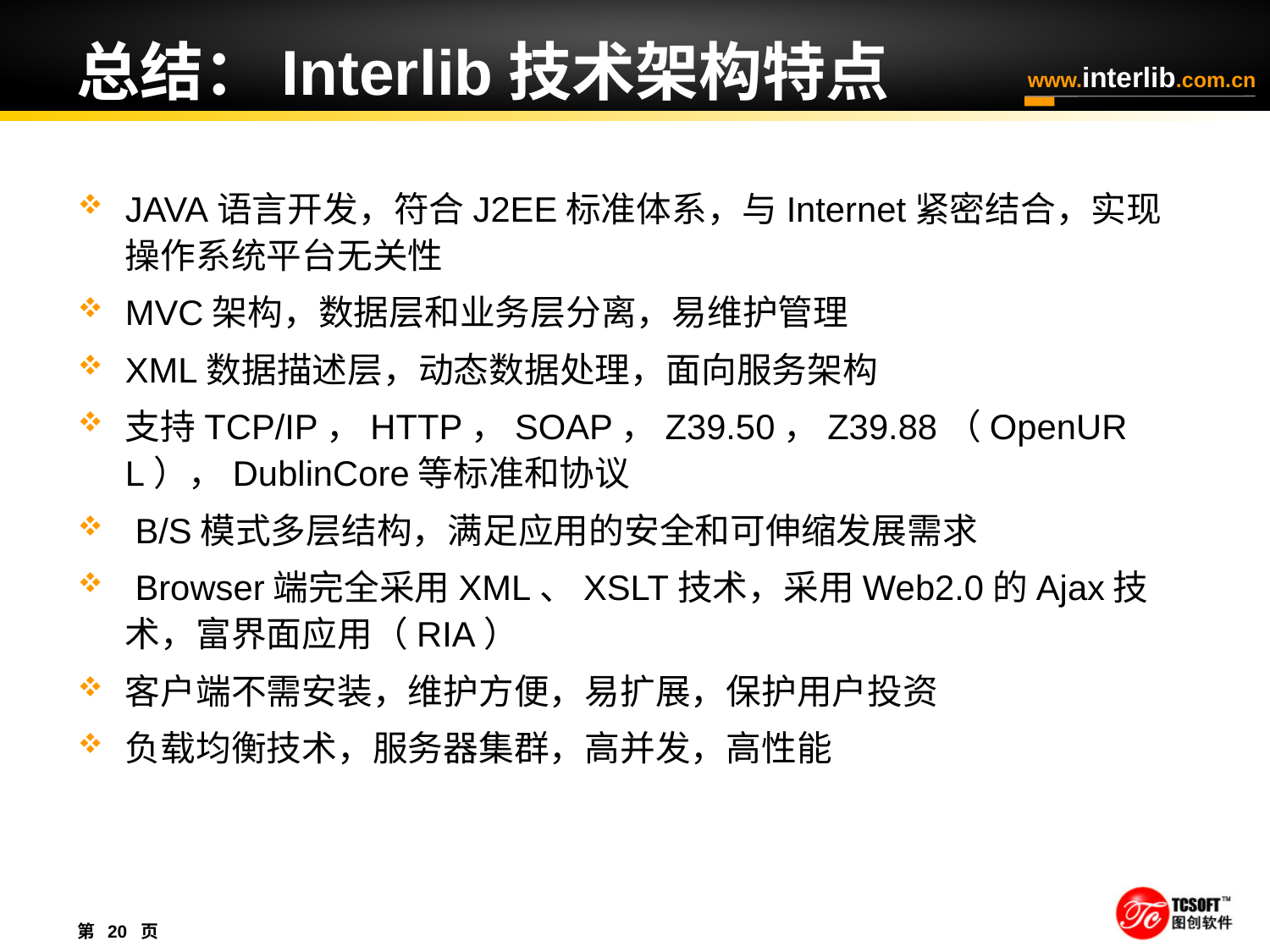

# 总结：Interlib技术架构特点
JAVA语言开发，符合J2EE标准体系，与Internet紧密结合，实现操作系统平台无关性
MVC架构，数据层和业务层分离，易维护管理
XML数据描述层，动态数据处理，面向服务架构
支持TCP/IP，HTTP，SOAP，Z39.50，Z39.88（OpenURL），DublinCore等标准和协议
 B/S模式多层结构，满足应用的安全和可伸缩发展需求
 Browser端完全采用XML、XSLT技术，采用Web2.0的Ajax技术，富界面应用（RIA）
客户端不需安装，维护方便，易扩展，保护用户投资
负载均衡技术，服务器集群，高并发，高性能